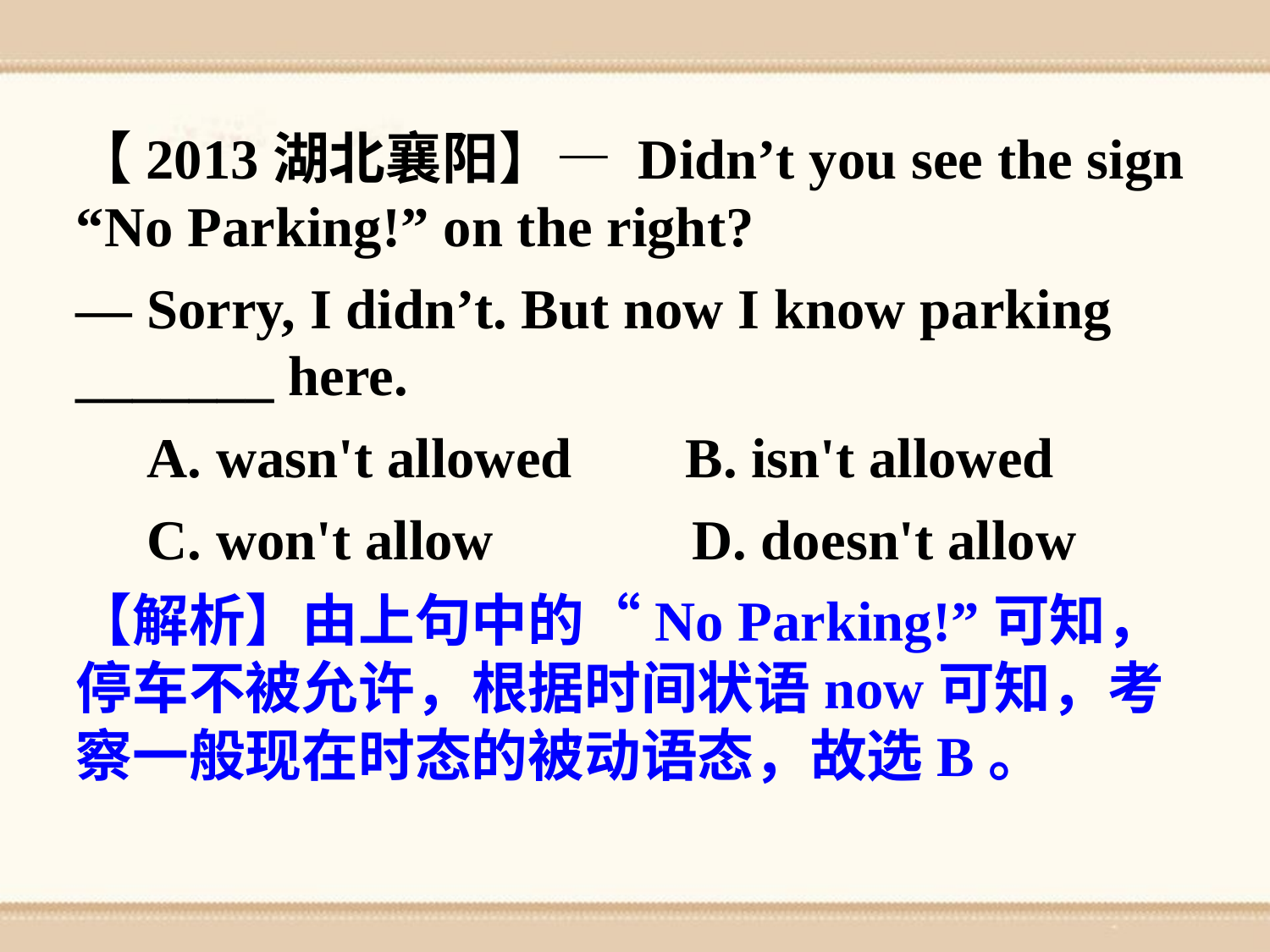

【2013湖北襄阳】— Didn’t you see the sign “No Parking!” on the right?
— Sorry, I didn’t. But now I know parking  _______ here.
     A. wasn't allowed        B. isn't allowed
     C. won't allow              D. doesn't allow
【解析】由上句中的“No Parking!”可知，停车不被允许，根据时间状语now可知，考察一般现在时态的被动语态，故选B。